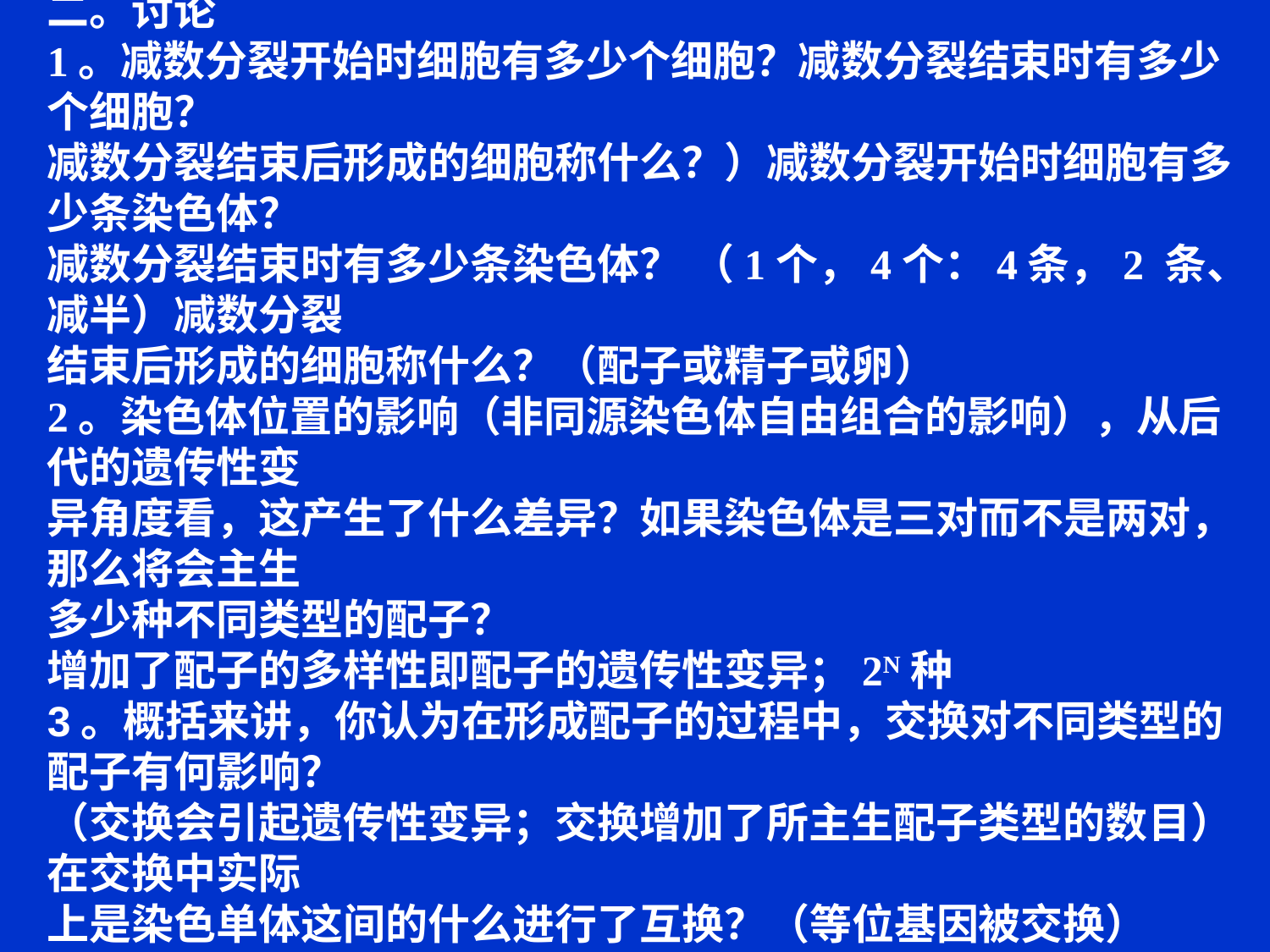

二。讨论
1。减数分裂开始时细胞有多少个细胞？减数分裂结束时有多少个细胞？
减数分裂结束后形成的细胞称什么？）减数分裂开始时细胞有多少条染色体？
减数分裂结束时有多少条染色体？ （1个，4个：4条，2 条、减半）减数分裂
结束后形成的细胞称什么？（配子或精子或卵）
2。染色体位置的影响（非同源染色体自由组合的影响），从后代的遗传性变
异角度看，这产生了什么差异？如果染色体是三对而不是两对，那么将会主生
多少种不同类型的配子？
增加了配子的多样性即配子的遗传性变异；2N种
3。概括来讲，你认为在形成配子的过程中，交换对不同类型的配子有何影响？
（交换会引起遗传性变异；交换增加了所主生配子类型的数目）在交换中实际
上是染色单体这间的什么进行了互换？（等位基因被交换）

#